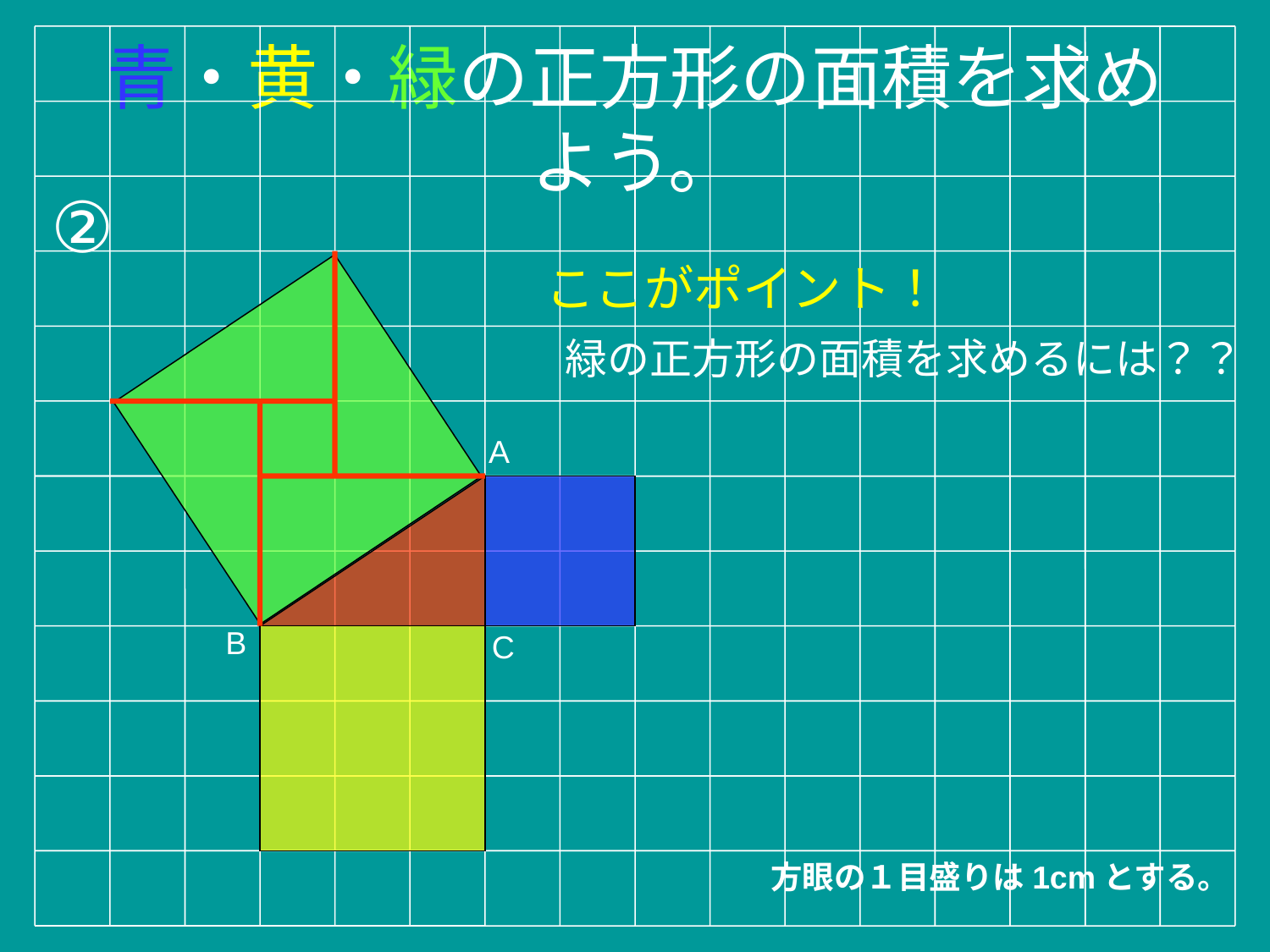

# 青・黄・緑の正方形の面積を求めよう。

②

ここがポイント！

緑の正方形の面積を求めるには？？

A

B
C

方眼の１目盛りは1cmとする。